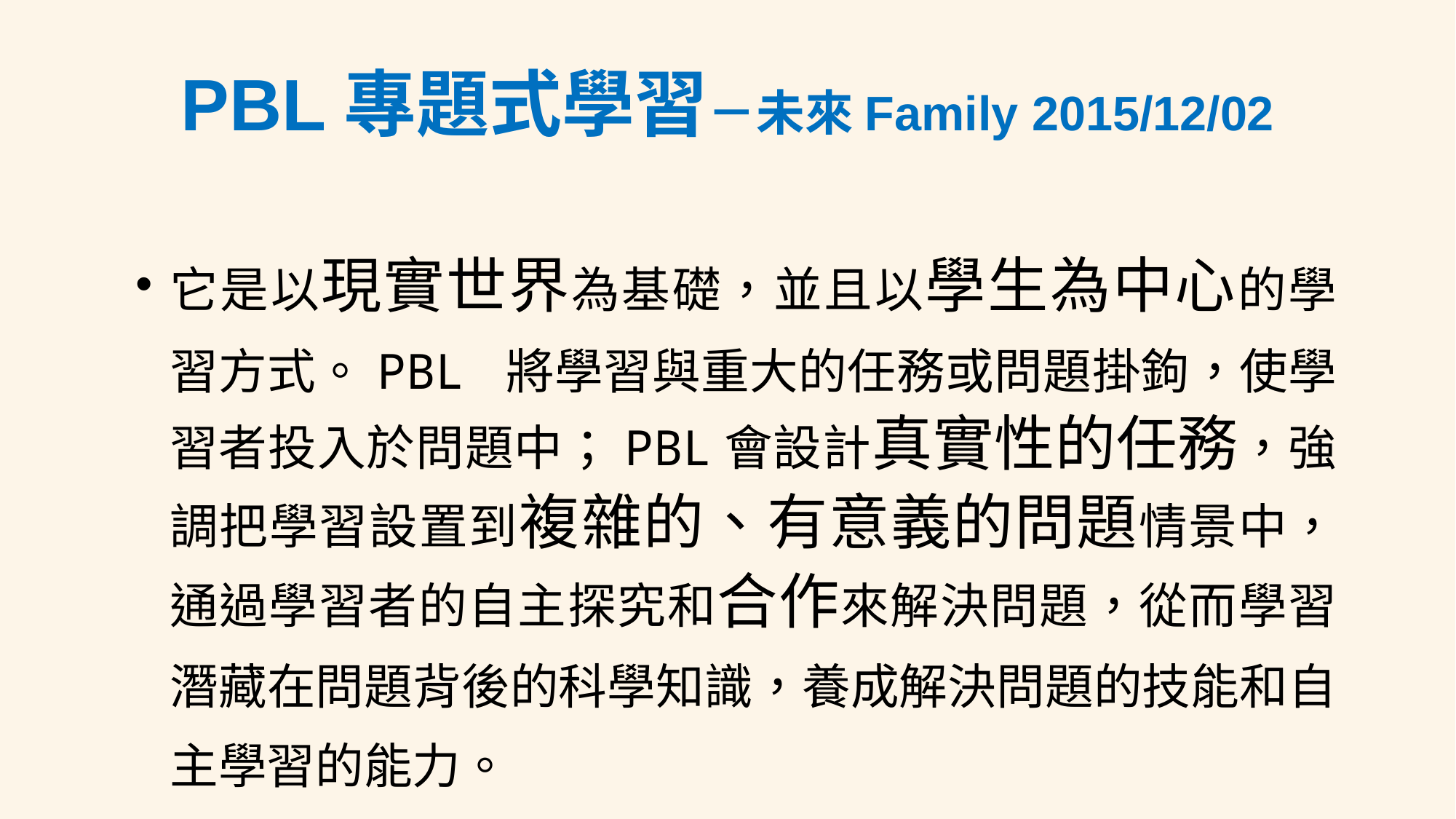

PBL專題式學習－未來Family 2015/12/02
它是以現實世界為基礎，並且以學生為中心的學習方式。PBL 將學習與重大的任務或問題掛鉤，使學習者投入於問題中；PBL會設計真實性的任務，強調把學習設置到複雜的、有意義的問題情景中，通過學習者的自主探究和合作來解決問題，從而學習潛藏在問題背後的科學知識，養成解決問題的技能和自主學習的能力。
22